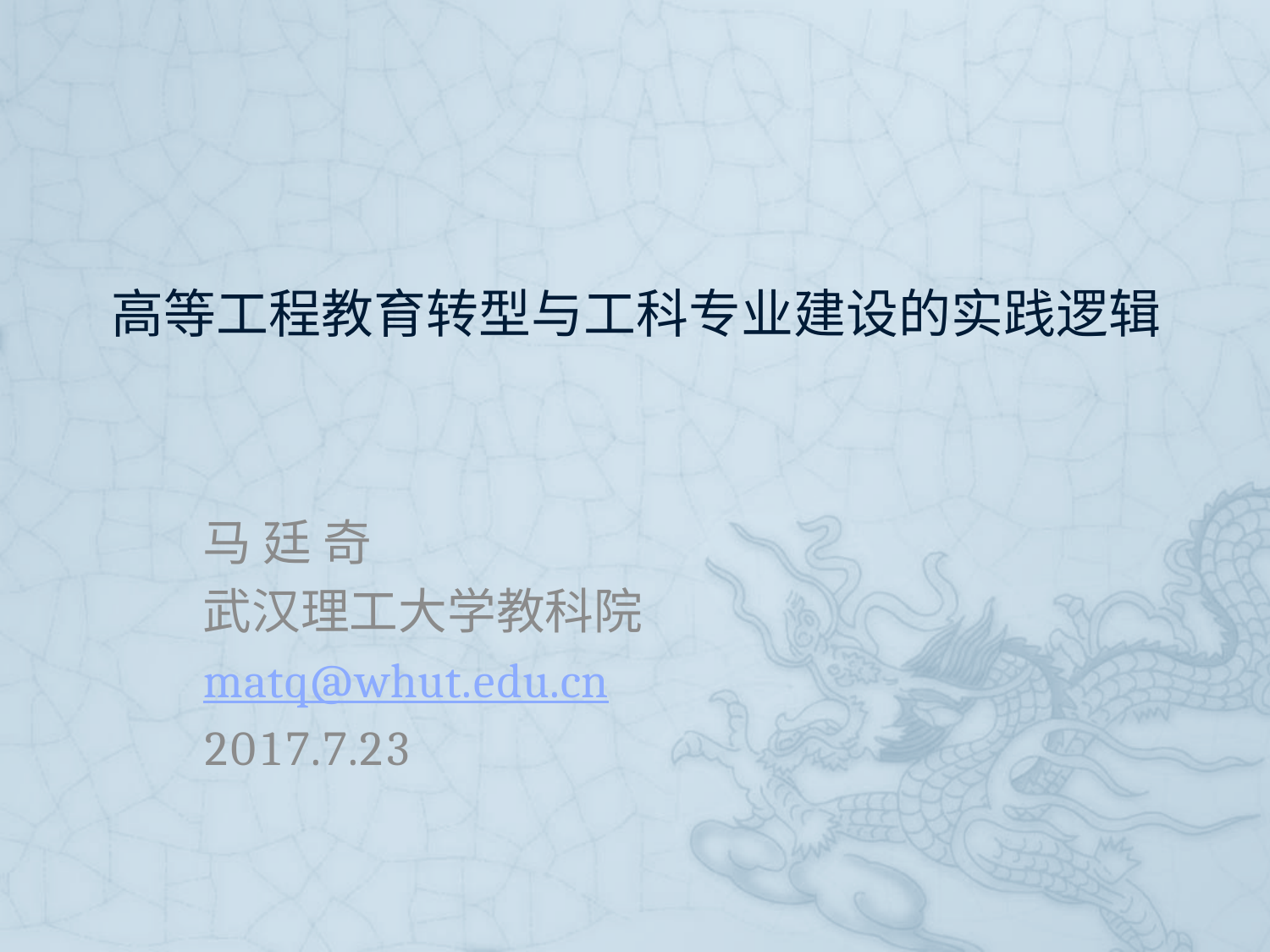

# 高等工程教育转型与工科专业建设的实践逻辑
马 廷 奇
武汉理工大学教科院
matq@whut.edu.cn
2017.7.23